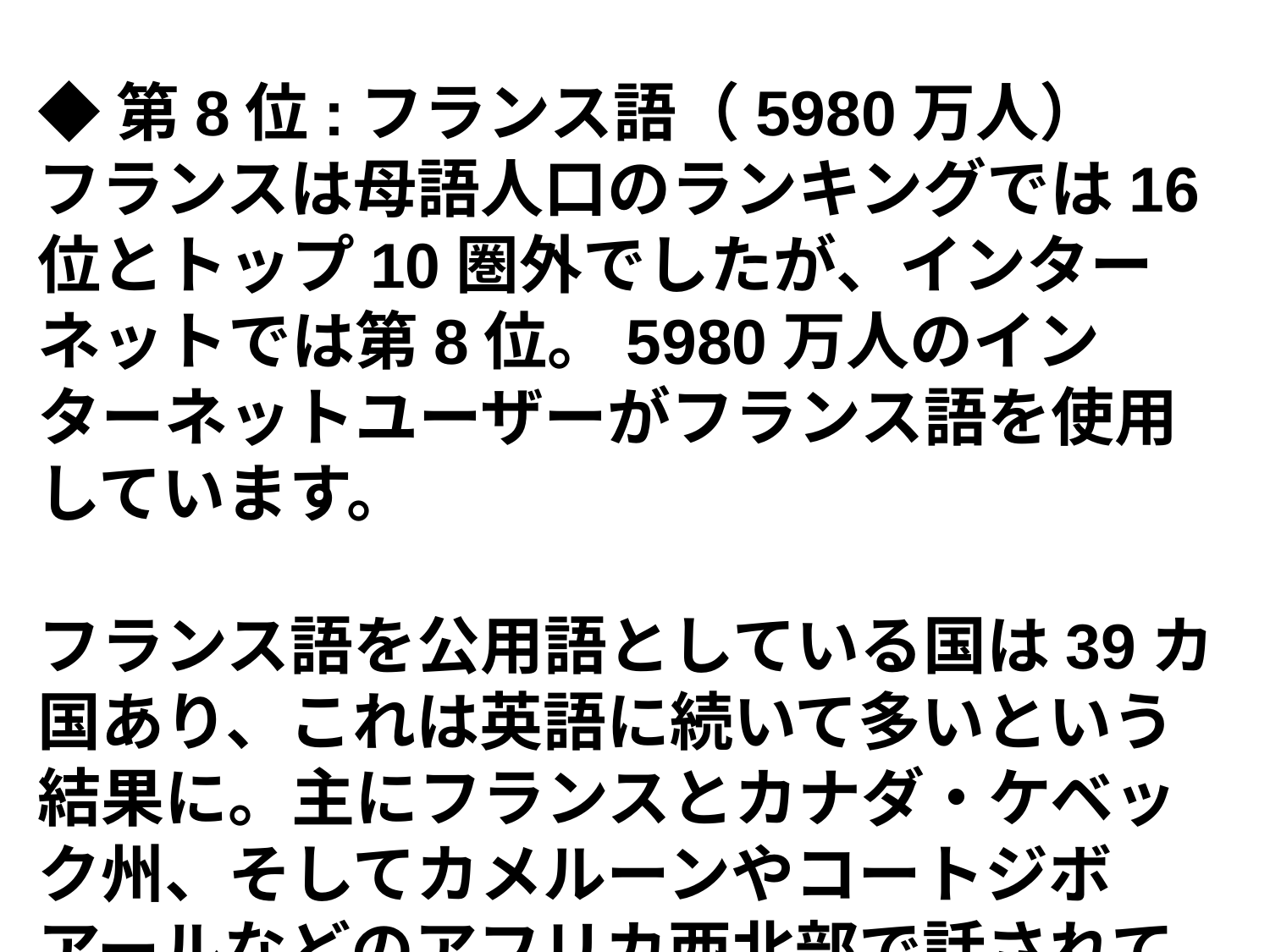

◆第8位:フランス語（5980万人）
フランスは母語人口のランキングでは16位とトップ10圏外でしたが、インターネットでは第8位。5980万人のインターネットユーザーがフランス語を使用しています。

フランス語を公用語としている国は39カ国あり、これは英語に続いて多いという結果に。主にフランスとカナダ・ケベック州、そしてカメルーンやコートジボアールなどのアフリカ西北部で話されています。